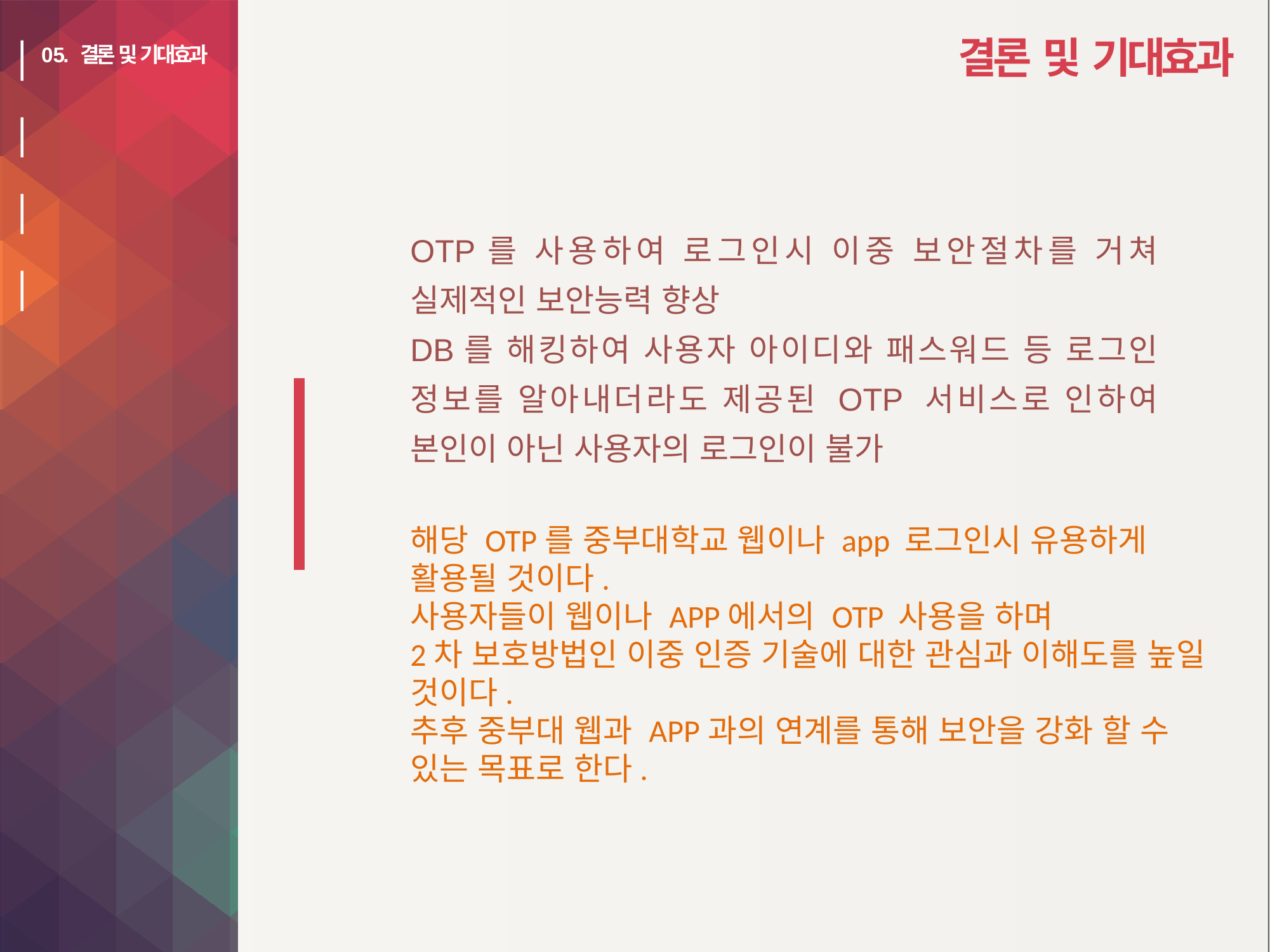

# 결론  및  기대효과
05. 결론  및  기대효과
OTP를 사용하여 로그인시 이중 보안절차를 거쳐 실제적인 보안능력 향상
DB를 해킹하여 사용자 아이디와 패스워드 등 로그인 정보를 알아내더라도 제공된 OTP 서비스로 인하여 본인이 아닌 사용자의 로그인이 불가

해당 OTP를 중부대학교 웹이나 app 로그인시 유용하게 활용될 것이다.
사용자들이 웹이나 APP에서의 OTP 사용을 하며
2차 보호방법인 이중 인증 기술에 대한 관심과 이해도를 높일 것이다.
추후 중부대 웹과 APP과의 연계를 통해 보안을 강화 할 수 있는 목표로 한다.